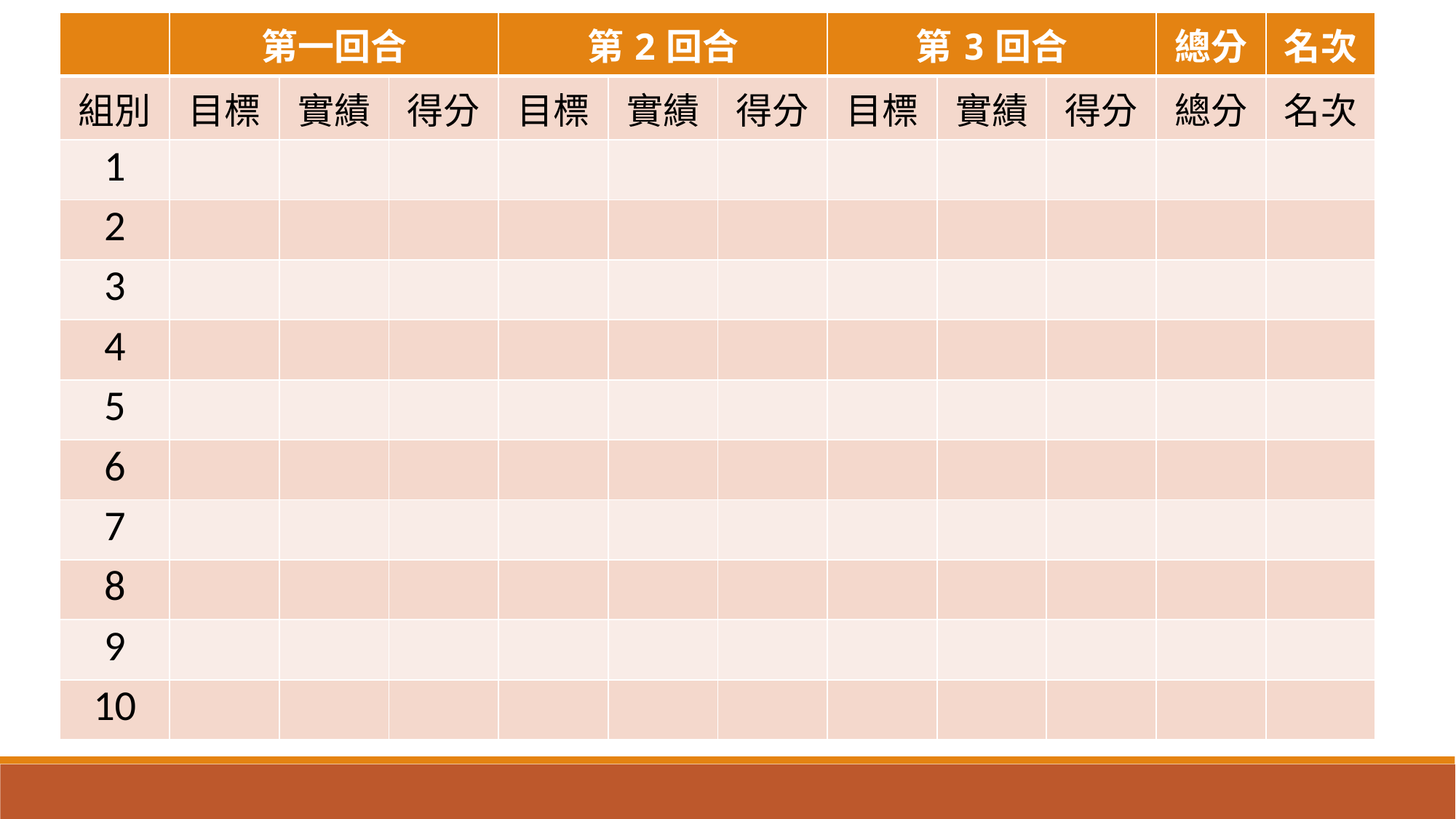

|  | 第一回合 |  |  | 第2回合 |  |  | 第3回合 |  |  | 總分 | 名次 |
| --- | --- | --- | --- | --- | --- | --- | --- | --- | --- | --- | --- |
| 組別 | 目標 | 實績 | 得分 | 目標 | 實績 | 得分 | 目標 | 實績 | 得分 | 總分 | 名次 |
| 1 |  |  |  |  |  |  |  |  |  |  |  |
| 2 |  |  |  |  |  |  |  |  |  |  |  |
| 3 |  |  |  |  |  |  |  |  |  |  |  |
| 4 |  |  |  |  |  |  |  |  |  |  |  |
| 5 |  |  |  |  |  |  |  |  |  |  |  |
| 6 |  |  |  |  |  |  |  |  |  |  |  |
| 7 |  |  |  |  |  |  |  |  |  |  |  |
| 8 |  |  |  |  |  |  |  |  |  |  |  |
| 9 |  |  |  |  |  |  |  |  |  |  |  |
| 10 |  |  |  |  |  |  |  |  |  |  |  |